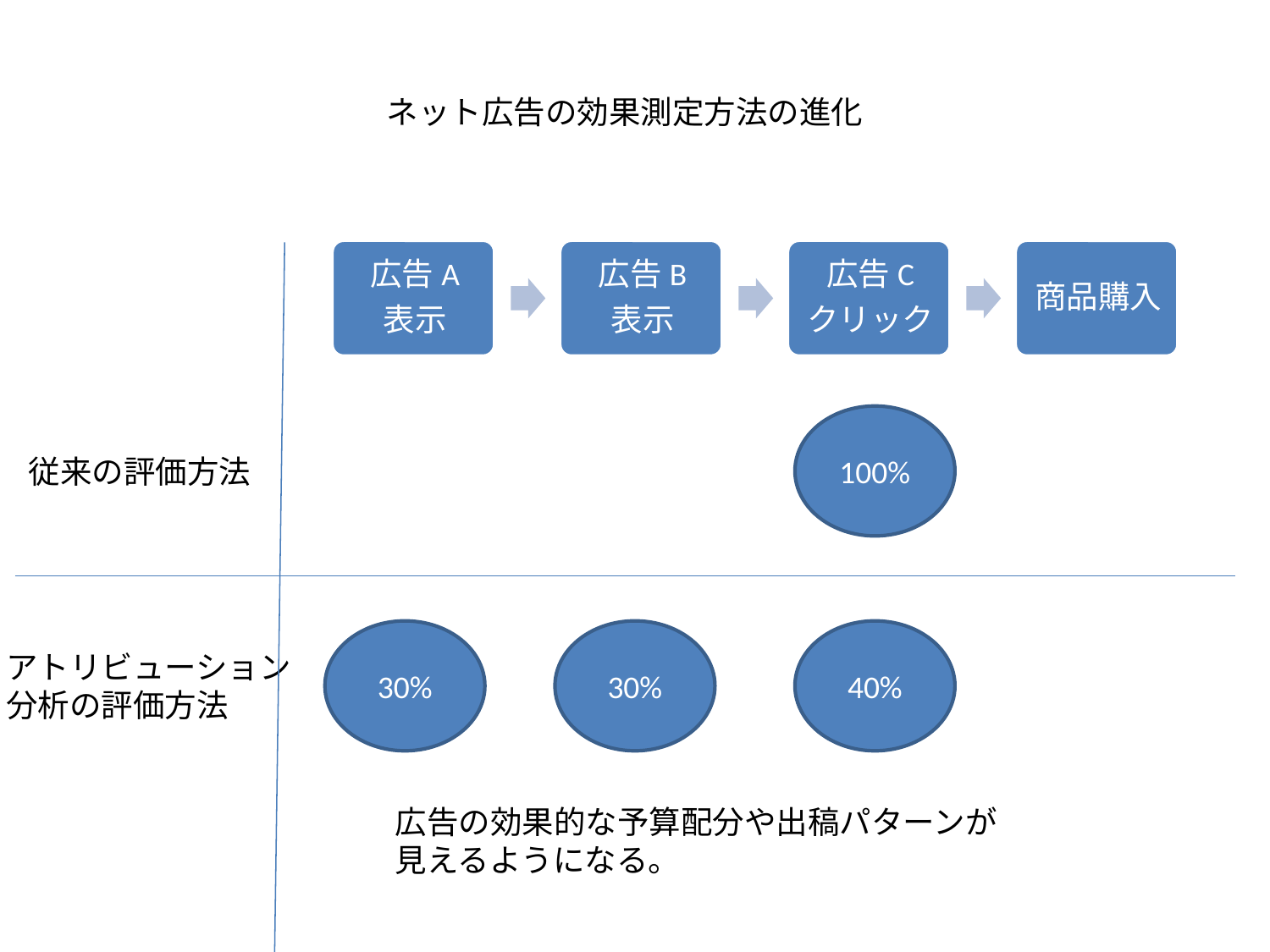

広告A
表示

広告B
表示

広告C
クリック

商品購入
ネット広告の効果測定方法の進化
30%
30%
40%
アトリビューション
分析の評価方法
100%
従来の評価方法
広告の効果的な予算配分や出稿パターンが見えるようになる。